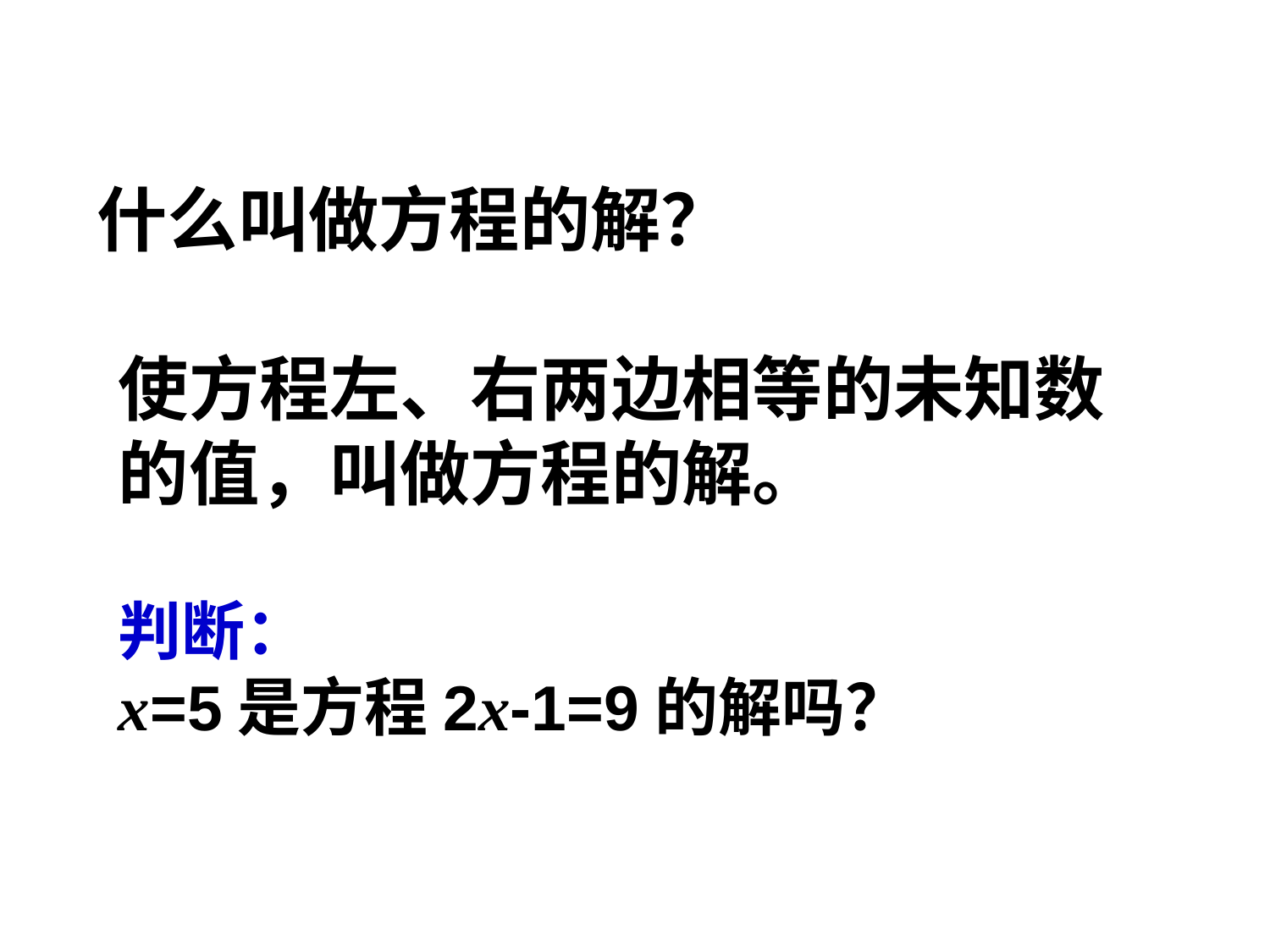

什么叫做方程的解？
使方程左、右两边相等的未知数的值，叫做方程的解。

判断：
x=5是方程2x-1=9的解吗？